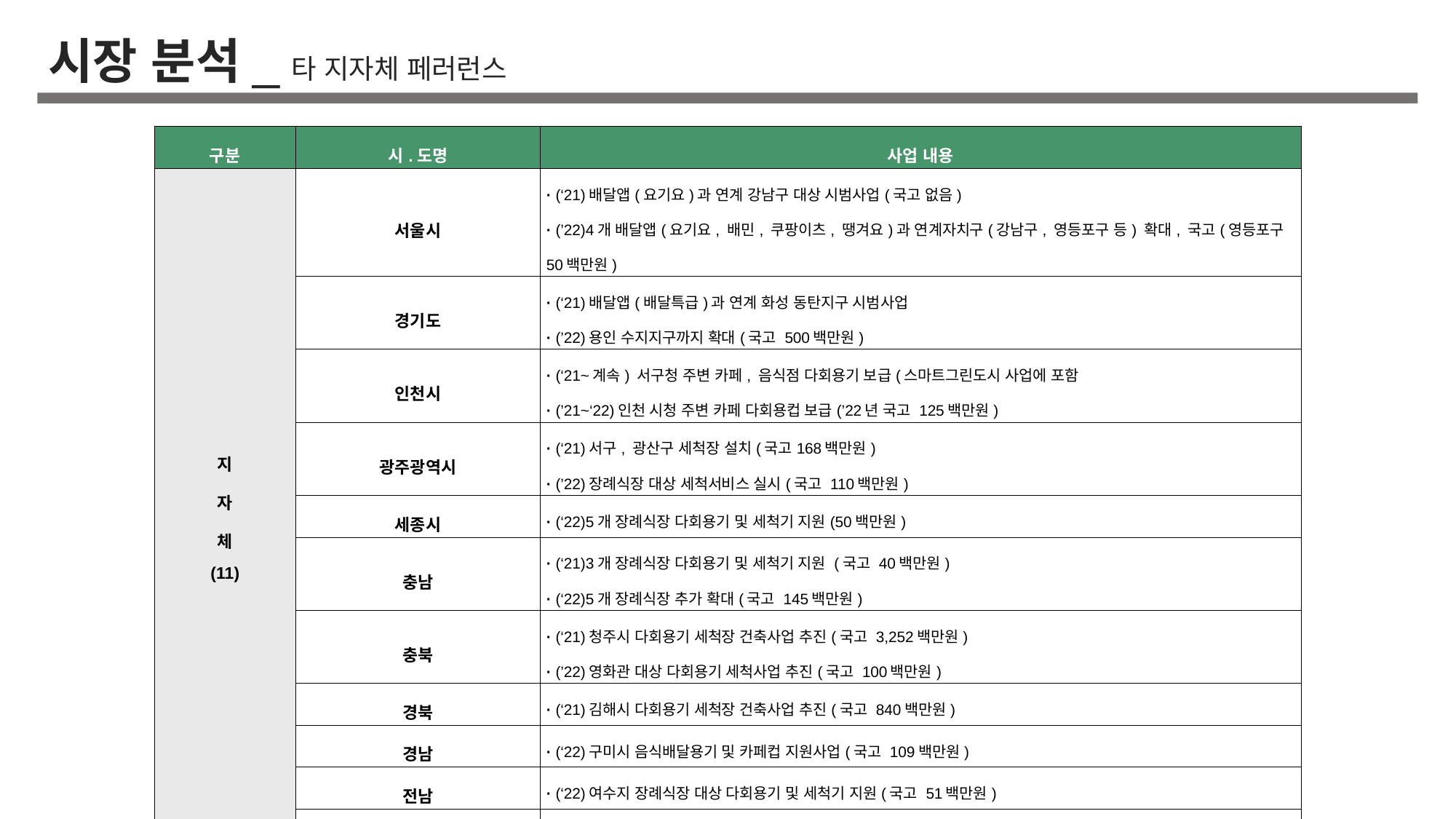

시장 분석_타 지자체 페러런스
| 구분 | 시.도명 | 사업 내용 |
| --- | --- | --- |
| 지 자 체 (11) | 서울시 | · (‘21)배달앱(요기요)과 연계 강남구 대상 시범사업(국고 없음) · (’22)4개 배달앱(요기요, 배민, 쿠팡이츠, 땡겨요)과 연계자치구(강남구, 영등포구 등) 확대, 국고(영등포구50백만원) |
|  | 경기도 | · (‘21)배달앱(배달특급)과 연계 화성 동탄지구 시범사업 · (’22)용인 수지지구까지 확대(국고 500백만원) |
|  | 인천시 | · (‘21~계속) 서구청 주변 카페, 음식점 다회용기 보급(스마트그린도시 사업에 포함 · (’21~‘22)인천 시청 주변 카페 다회용컵 보급(’22년 국고 125백만원) |
|  | 광주광역시 | · (‘21)서구, 광산구 세척장 설치(국고168백만원) · (’22)장례식장 대상 세척서비스 실시(국고 110백만원) |
|  | 세종시 | · (‘22)5개 장례식장 다회용기 및 세척기 지원(50백만원) |
|  | 충남 | · (‘21)3개 장례식장 다회용기 및 세척기 지원 (국고 40백만원) · (‘22)5개 장례식장 추가 확대(국고 145백만원) |
|  | 충북 | · (‘21)청주시 다회용기 세척장 건축사업 추진(국고 3,252백만원) · (’22)영화관 대상 다회용기 세척사업 추진(국고 100백만원) |
|  | 경북 | · (‘21)김해시 다회용기 세척장 건축사업 추진(국고 840백만원) |
|  | 경남 | · (‘22)구미시 음식배달용기 및 카페컵 지원사업(국고 109백만원) |
|  | 전남 | · (‘22)여수지 장례식장 대상 다회용기 및 세척기 지원(국고 51백만원) |
|  | 전북 | · (‘22)전주시 다회용기 세척장 건축사업(국고 4,200백만원. 사업포기로 신규 대상지역 선정중 ~5.28일까지) |
| 민간 (1) | 한국폐기물협회 | · (‘21)다회용 택배상자 재사용 시범사업 추진(’21.10~‘22.08) · 2개 물류업체 및 7개 유통업체 |